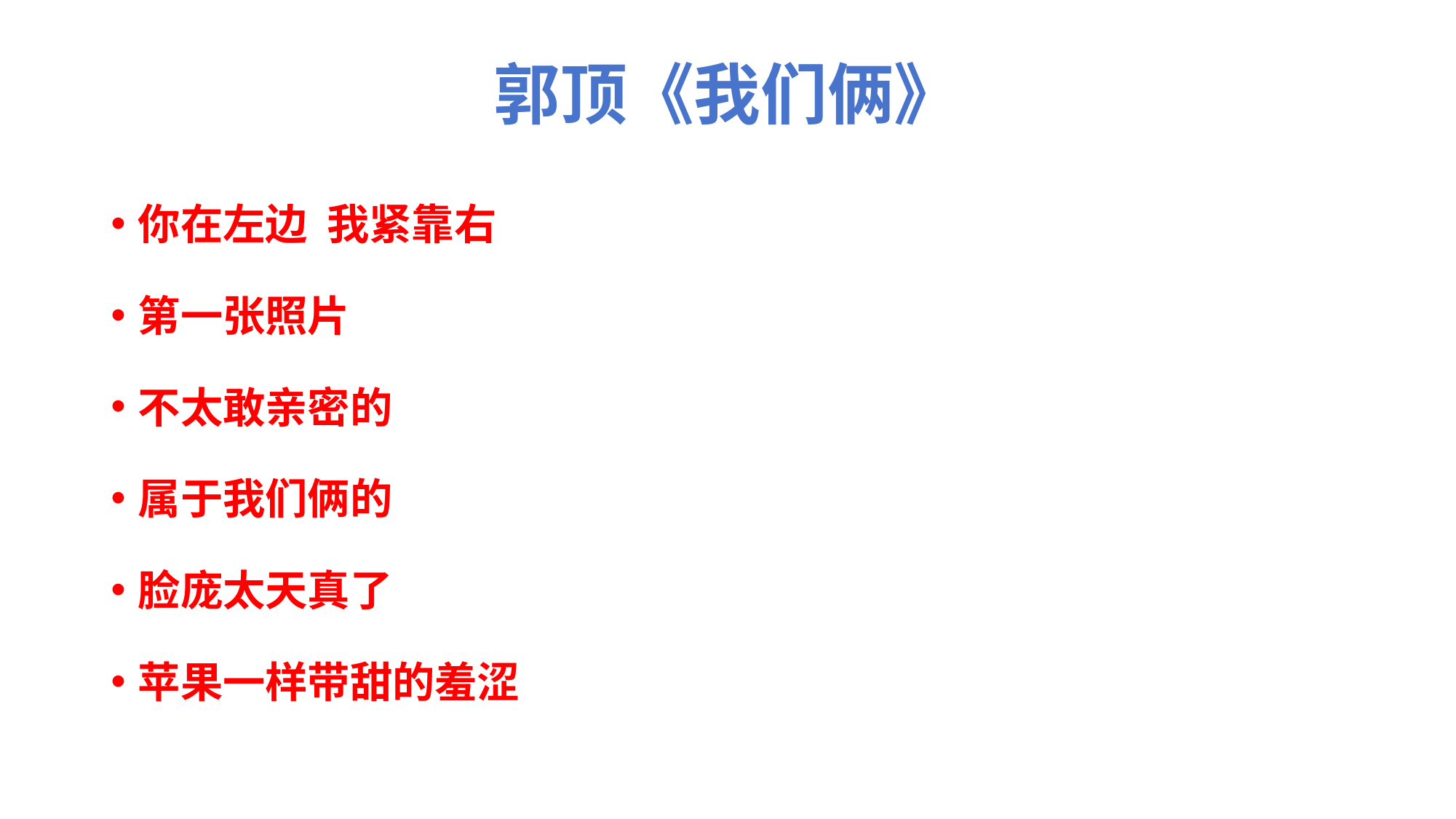

# 郭顶《我们俩》
你在左边  我紧靠右
第一张照片
不太敢亲密的
属于我们俩的
脸庞太天真了
苹果一样带甜的羞涩